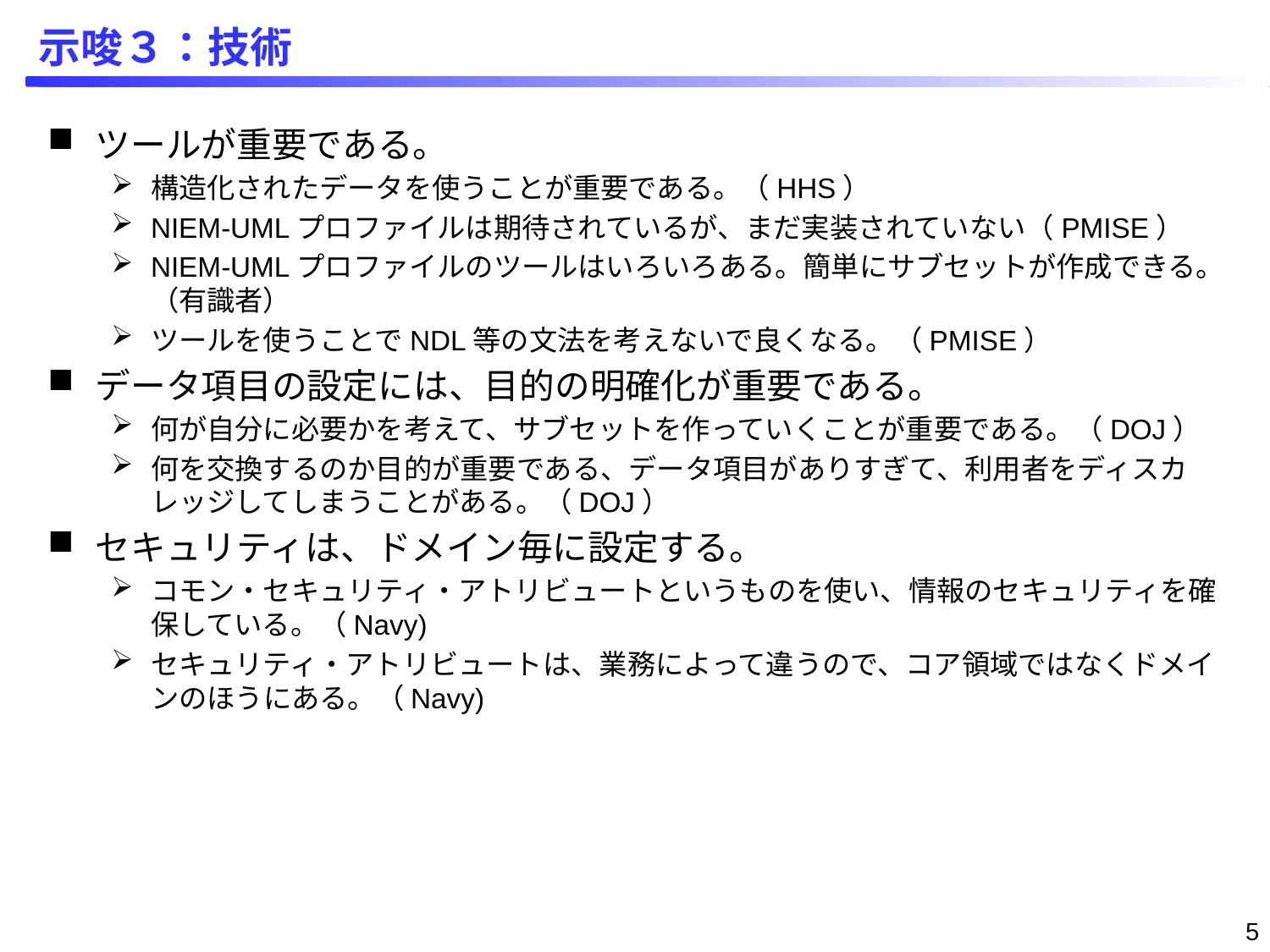

# 示唆３：技術
ツールが重要である。
構造化されたデータを使うことが重要である。（HHS）
NIEM-UMLプロファイルは期待されているが、まだ実装されていない（PMISE）
NIEM-UMLプロファイルのツールはいろいろある。簡単にサブセットが作成できる。（有識者）
ツールを使うことでNDL等の文法を考えないで良くなる。（PMISE）
データ項目の設定には、目的の明確化が重要である。
何が自分に必要かを考えて、サブセットを作っていくことが重要である。（DOJ）
何を交換するのか目的が重要である、データ項目がありすぎて、利用者をディスカレッジしてしまうことがある。（DOJ）
セキュリティは、ドメイン毎に設定する。
コモン・セキュリティ・アトリビュートというものを使い、情報のセキュリティを確保している。（Navy)
セキュリティ・アトリビュートは、業務によって違うので、コア領域ではなくドメインのほうにある。（Navy)

5